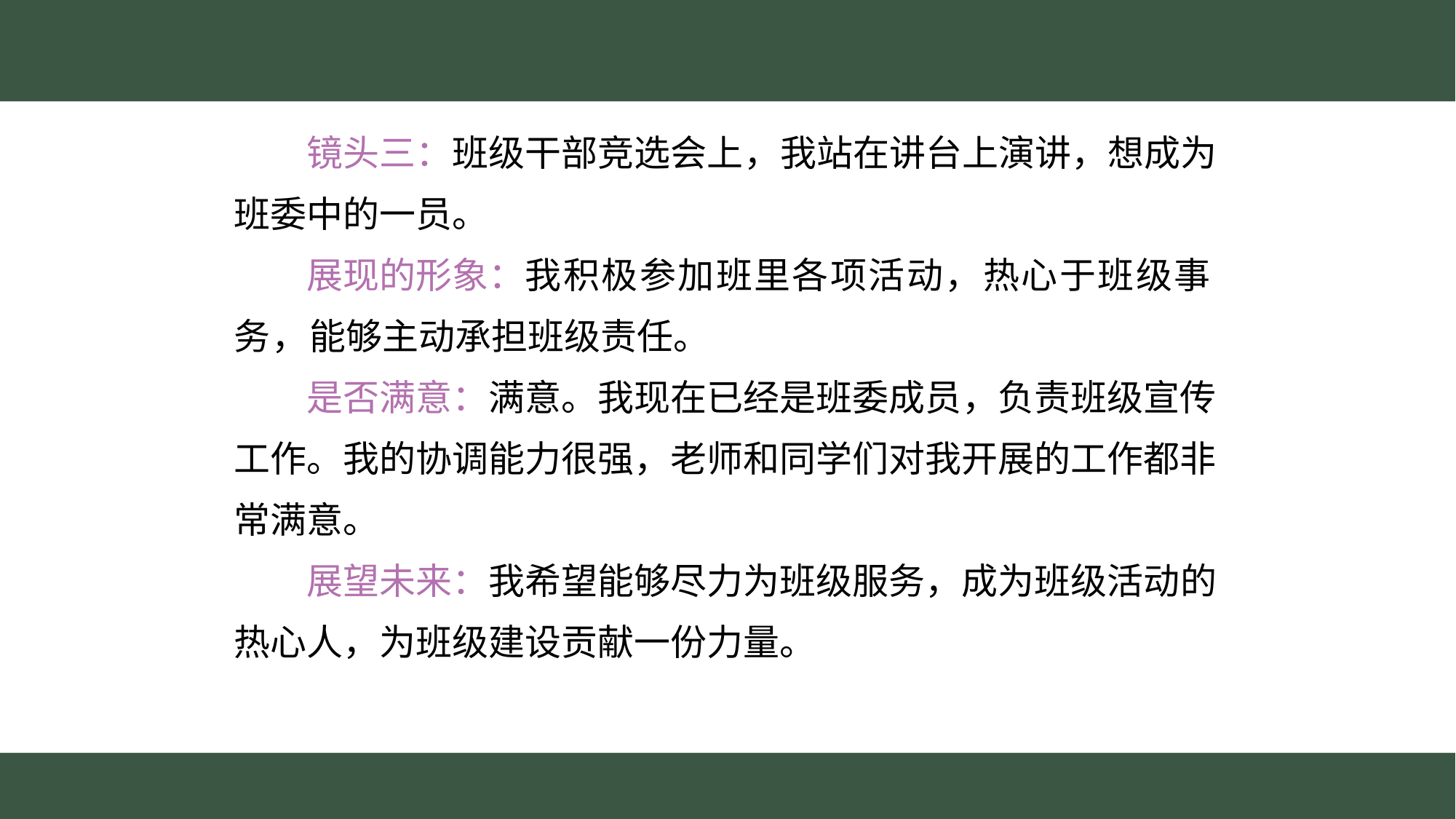

镜头三：班级干部竞选会上，我站在讲台上演讲，想成为
班委中的一员。
　　展现的形象：我积极参加班里各项活动，热心于班级事
务，能够主动承担班级责任。
　　是否满意：满意。我现在已经是班委成员，负责班级宣传
工作。我的协调能力很强，老师和同学们对我开展的工作都非
常满意。
　　展望未来：我希望能够尽力为班级服务，成为班级活动的
热心人，为班级建设贡献一份力量。